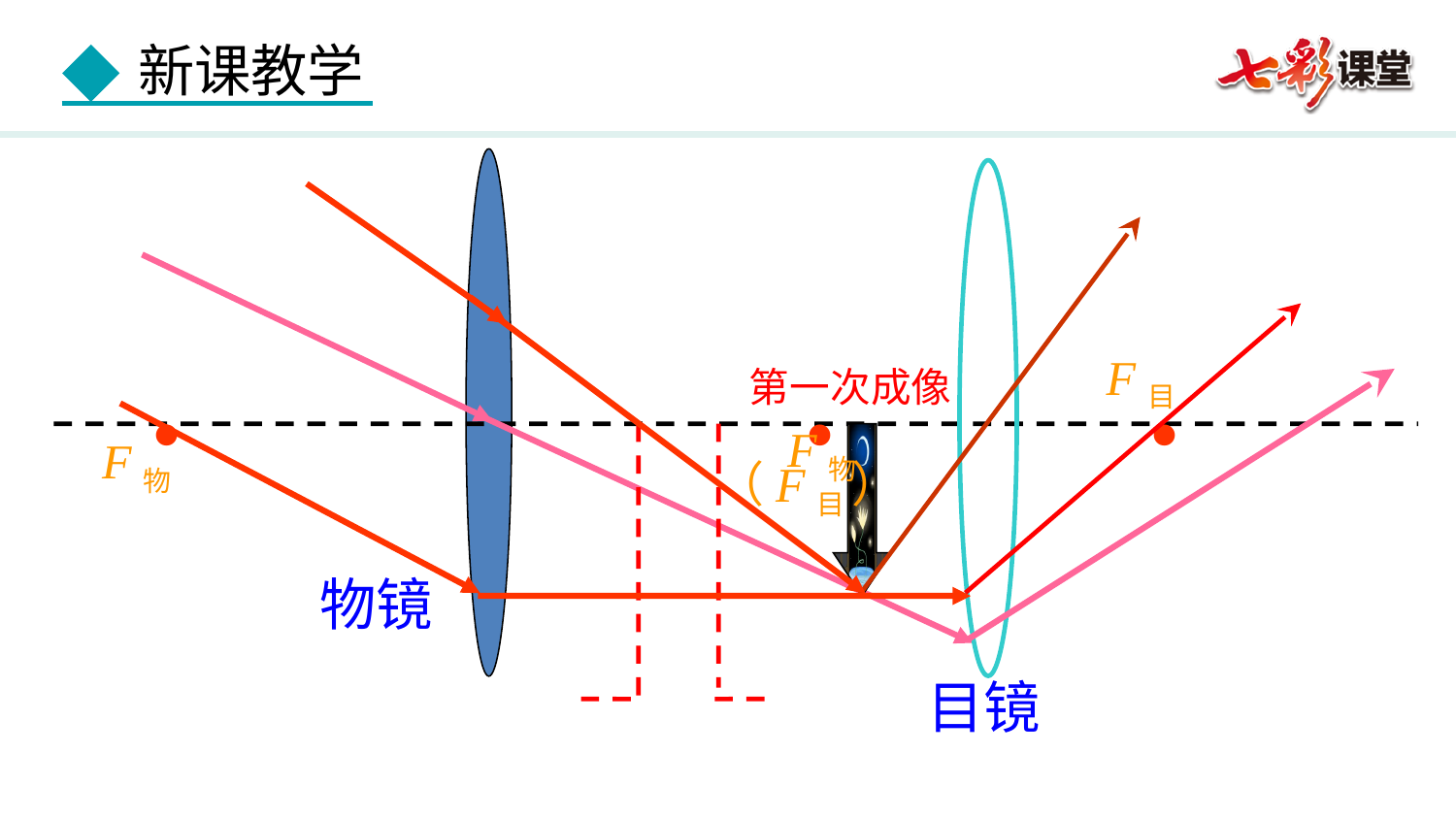

·
·
·

F目
第一次成像

F物

F物

（F目 ）

物镜

目镜